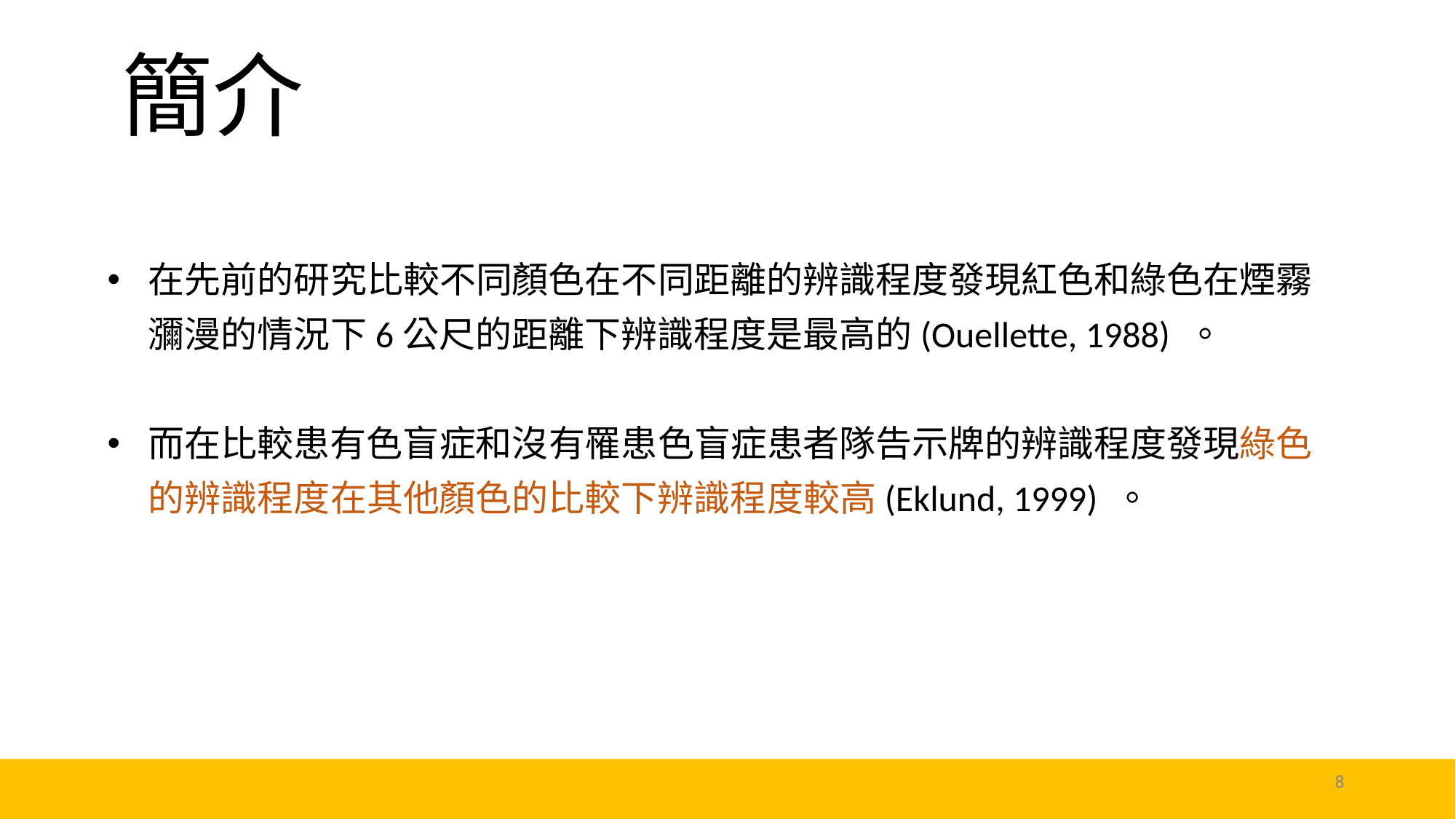

# 簡介
在先前的研究比較不同顏色在不同距離的辨識程度發現紅色和綠色在煙霧瀰漫的情況下6公尺的距離下辨識程度是最高的(Ouellette, 1988) 。

而在比較患有色盲症和沒有罹患色盲症患者隊告示牌的辨識程度發現綠色的辨識程度在其他顏色的比較下辨識程度較高(Eklund, 1999) 。

8